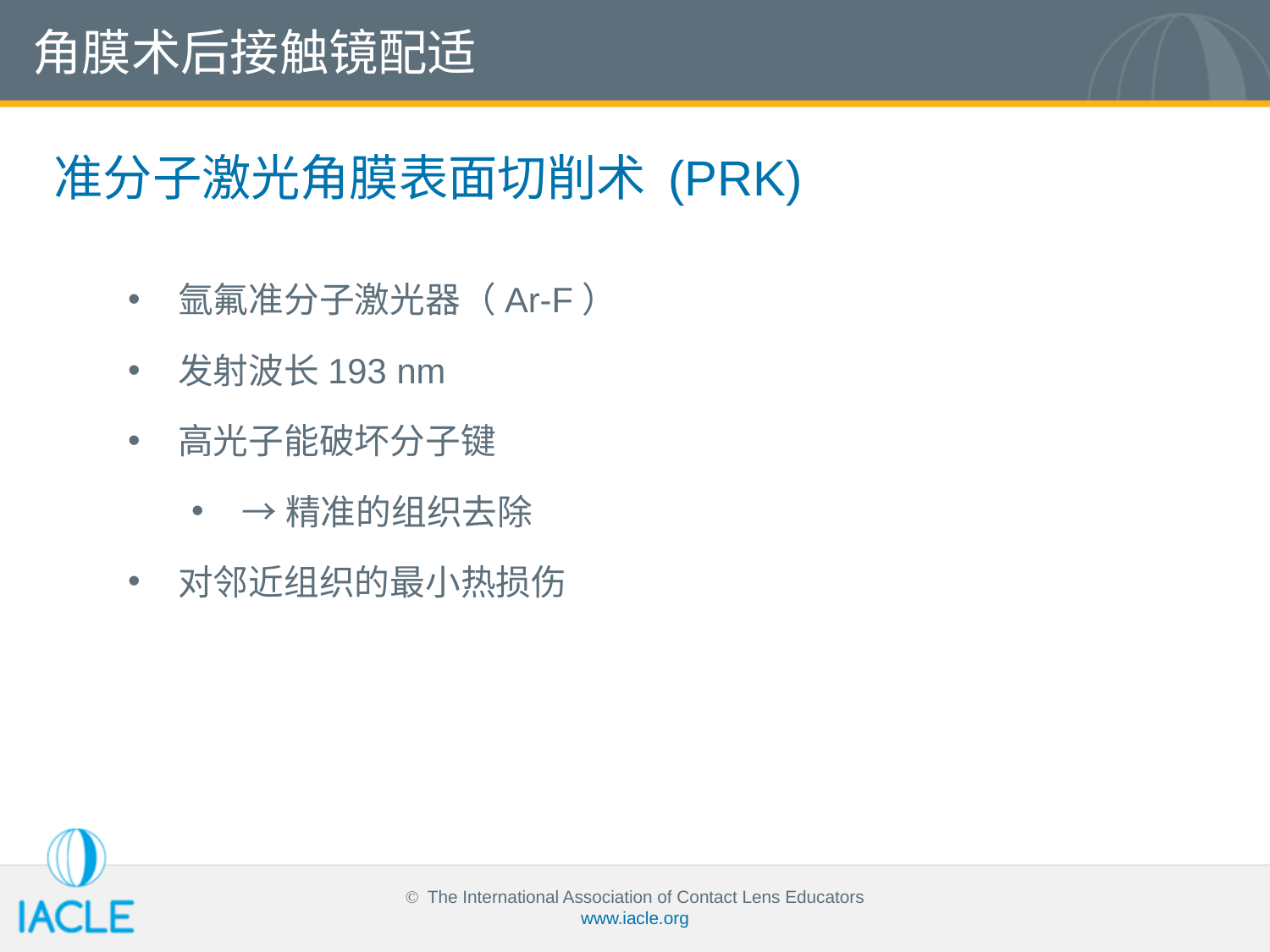

角膜术后接触镜配适
准分子激光角膜表面切削术 (PRK)
氩氟准分子激光器（Ar-F）
发射波长193 nm
高光子能破坏分子键
→精准的组织去除
对邻近组织的最小热损伤